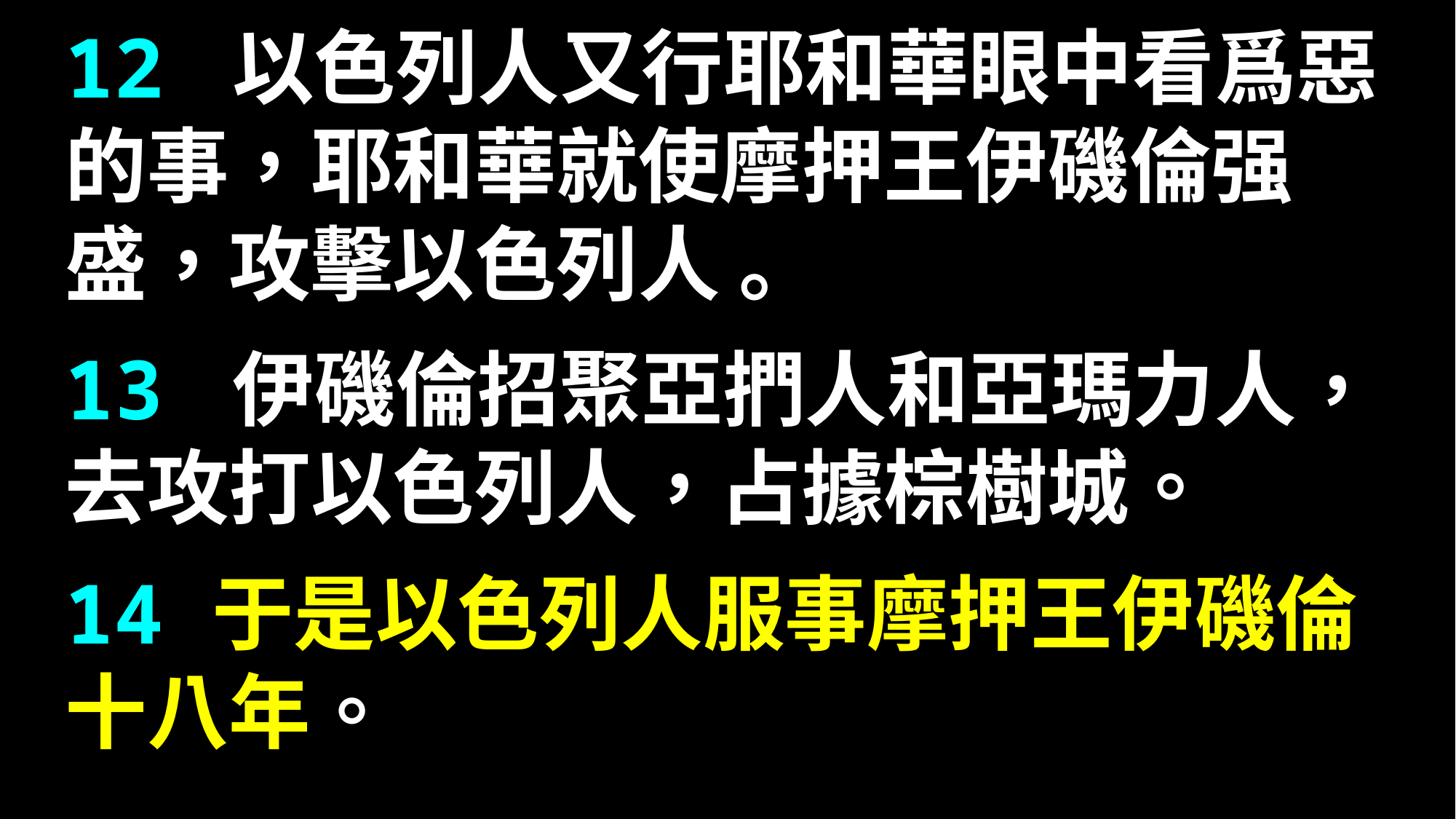

12 以色列人又行耶和華眼中看爲惡的事，耶和華就使摩押王伊磯倫强盛，攻擊以色列人 。
13 伊磯倫招聚亞捫人和亞瑪力人，去攻打以色列人，占據棕樹城。
14 于是以色列人服事摩押王伊磯倫十八年。